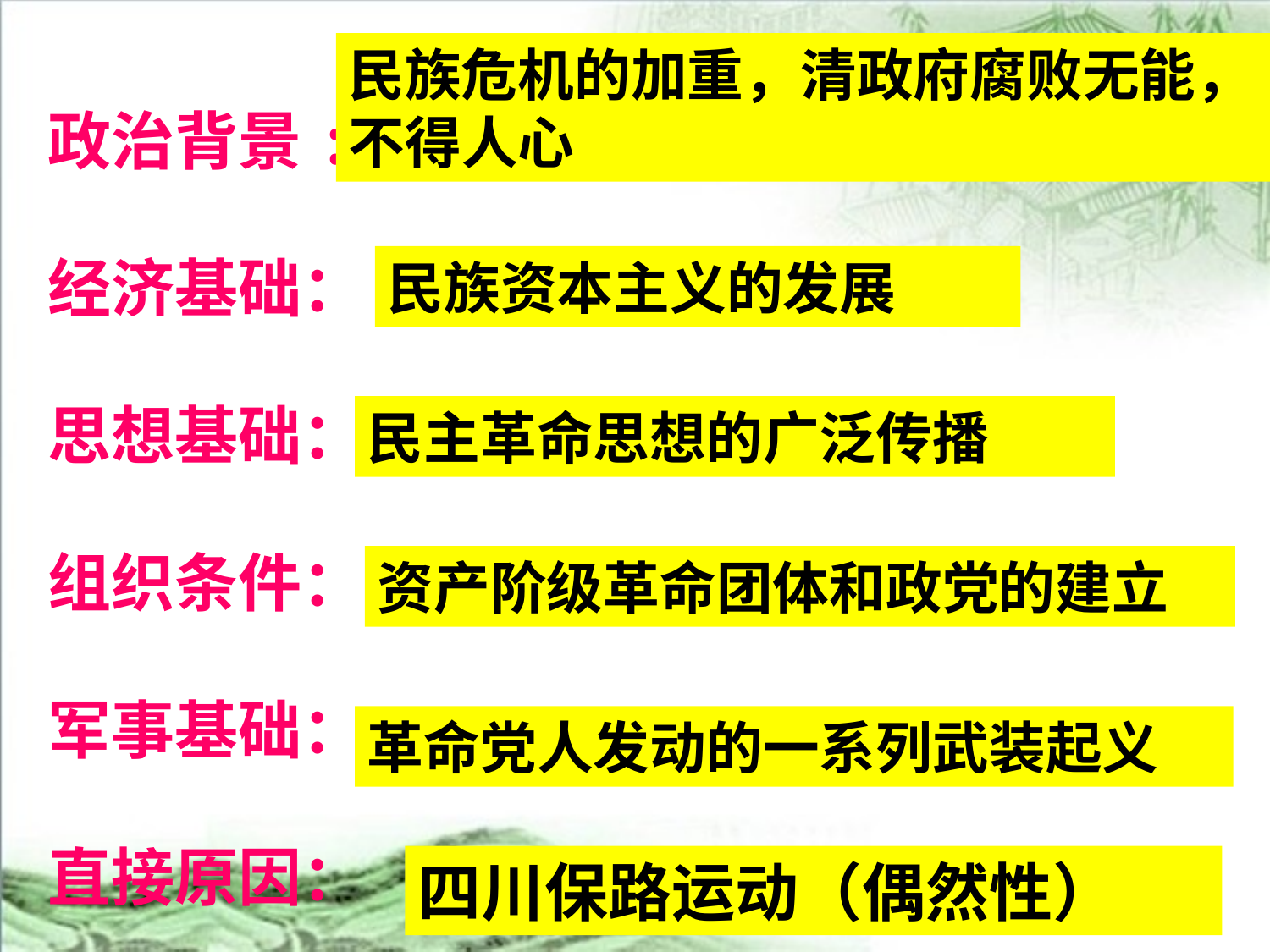

民族危机的加重，清政府腐败无能，不得人心

政治背景:

经济基础：

思想基础：

组织条件：

军事基础：

直接原因：

民族资本主义的发展
民主革命思想的广泛传播
资产阶级革命团体和政党的建立
革命党人发动的一系列武装起义
四川保路运动（偶然性）